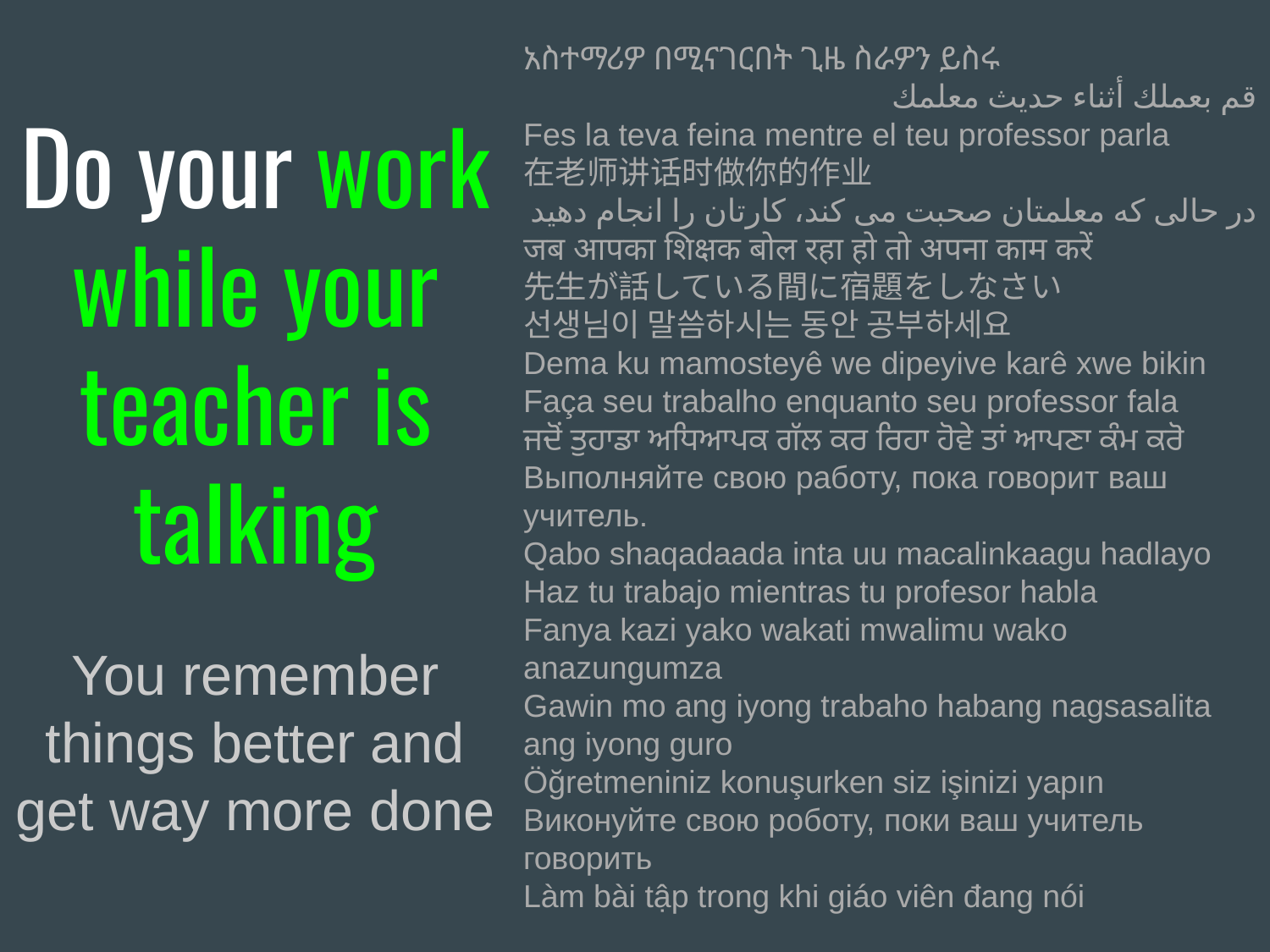

Do your work while your teacher is talking

You remember things better and get way more done
አስተማሪዎ በሚናገርበት ጊዜ ስራዎን ይስሩ
قم بعملك أثناء حديث معلمك
Fes la teva feina mentre el teu professor parla
在老师讲话时做你的作业
در حالی که معلمتان صحبت می کند، کارتان را انجام دهید
जब आपका शिक्षक बोल रहा हो तो अपना काम करें
先生が話している間に宿題をしなさい
선생님이 말씀하시는 동안 공부하세요
Dema ku mamosteyê we dipeyive karê xwe bikin
Faça seu trabalho enquanto seu professor fala
ਜਦੋਂ ਤੁਹਾਡਾ ਅਧਿਆਪਕ ਗੱਲ ਕਰ ਰਿਹਾ ਹੋਵੇ ਤਾਂ ਆਪਣਾ ਕੰਮ ਕਰੋ
Выполняйте свою работу, пока говорит ваш учитель.
Qabo shaqadaada inta uu macalinkaagu hadlayo
Haz tu trabajo mientras tu profesor habla
Fanya kazi yako wakati mwalimu wako anazungumza
Gawin mo ang iyong trabaho habang nagsasalita ang iyong guro
Öğretmeniniz konuşurken siz işinizi yapın
Виконуйте свою роботу, поки ваш учитель говорить
Làm bài tập trong khi giáo viên đang nói